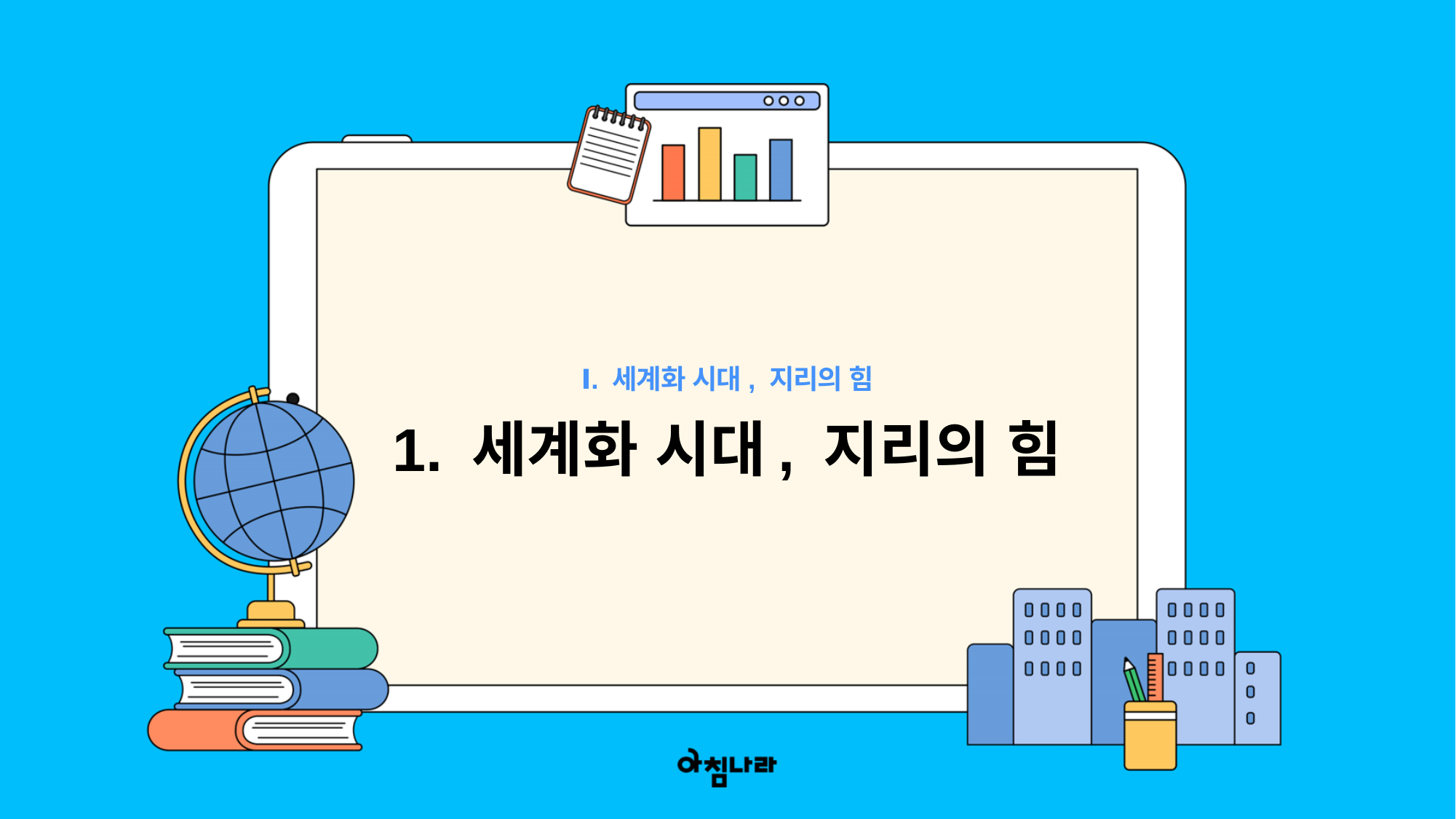

Ⅰ. 세계화 시대, 지리의 힘
1. 세계화 시대, 지리의 힘